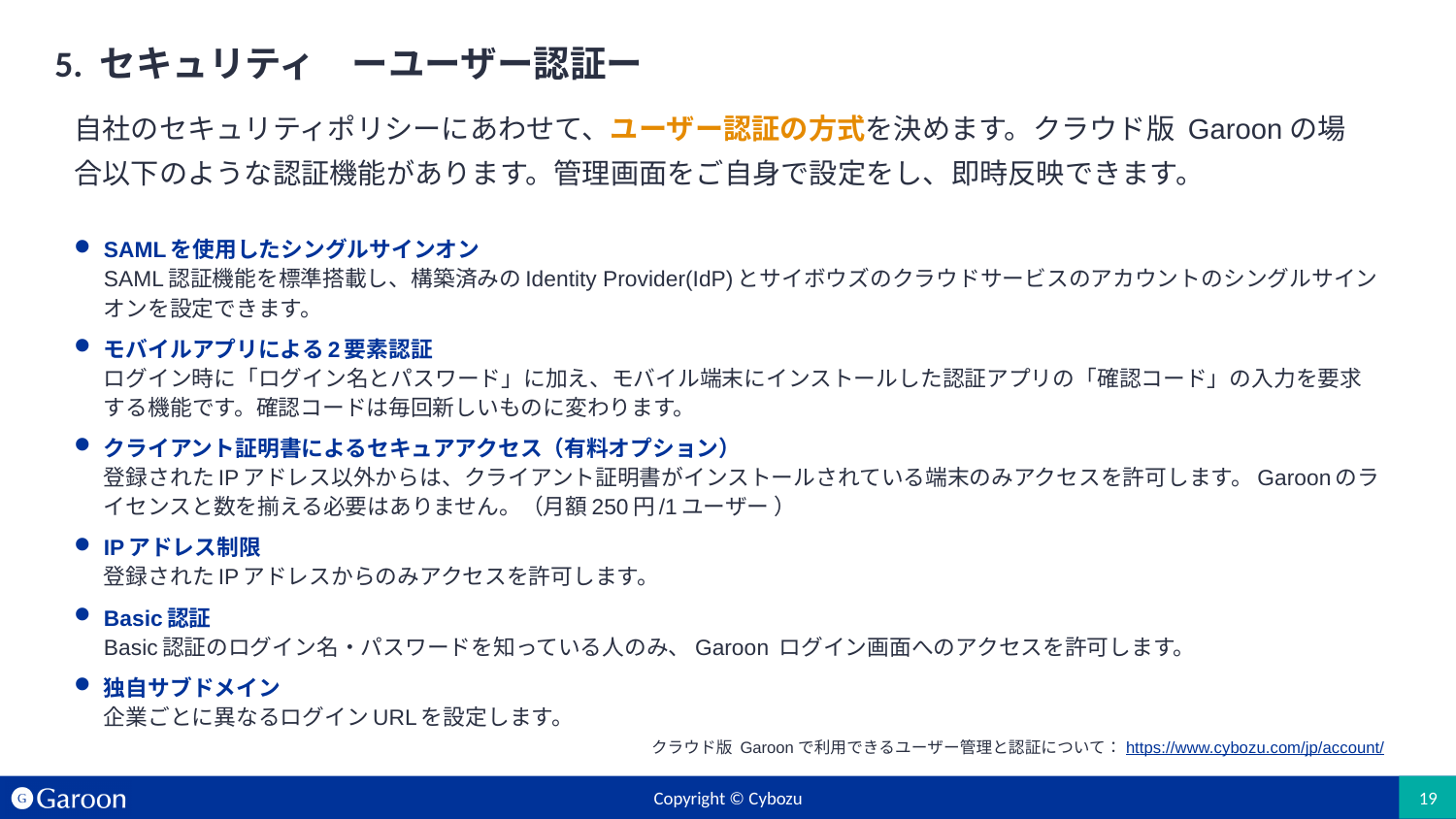

# 5. セキュリティ　ーユーザー認証ー
自社のセキュリティポリシーにあわせて、ユーザー認証の方式を決めます。クラウド版 Garoonの場合以下のような認証機能があります。管理画面をご自身で設定をし、即時反映できます。
SAMLを使用したシングルサインオン
SAML認証機能を標準搭載し、構築済みのIdentity Provider(IdP)とサイボウズのクラウドサービスのアカウントのシングルサインオンを設定できます。
モバイルアプリによる2要素認証
ログイン時に「ログイン名とパスワード」に加え、モバイル端末にインストールした認証アプリの「確認コード」の入力を要求する機能です。確認コードは毎回新しいものに変わります。
クライアント証明書によるセキュアアクセス（有料オプション）
登録されたIPアドレス以外からは、クライアント証明書がインストールされている端末のみアクセスを許可します。Garoonのライセンスと数を揃える必要はありません。（月額250円/1ユーザー ）
IPアドレス制限
登録されたIPアドレスからのみアクセスを許可します。
Basic認証
Basic認証のログイン名・パスワードを知っている人のみ、Garoon ログイン画面へのアクセスを許可します。
独自サブドメイン
企業ごとに異なるログインURLを設定します。
 クラウド版 Garoonで利用できるユーザー管理と認証について：https://www.cybozu.com/jp/account/